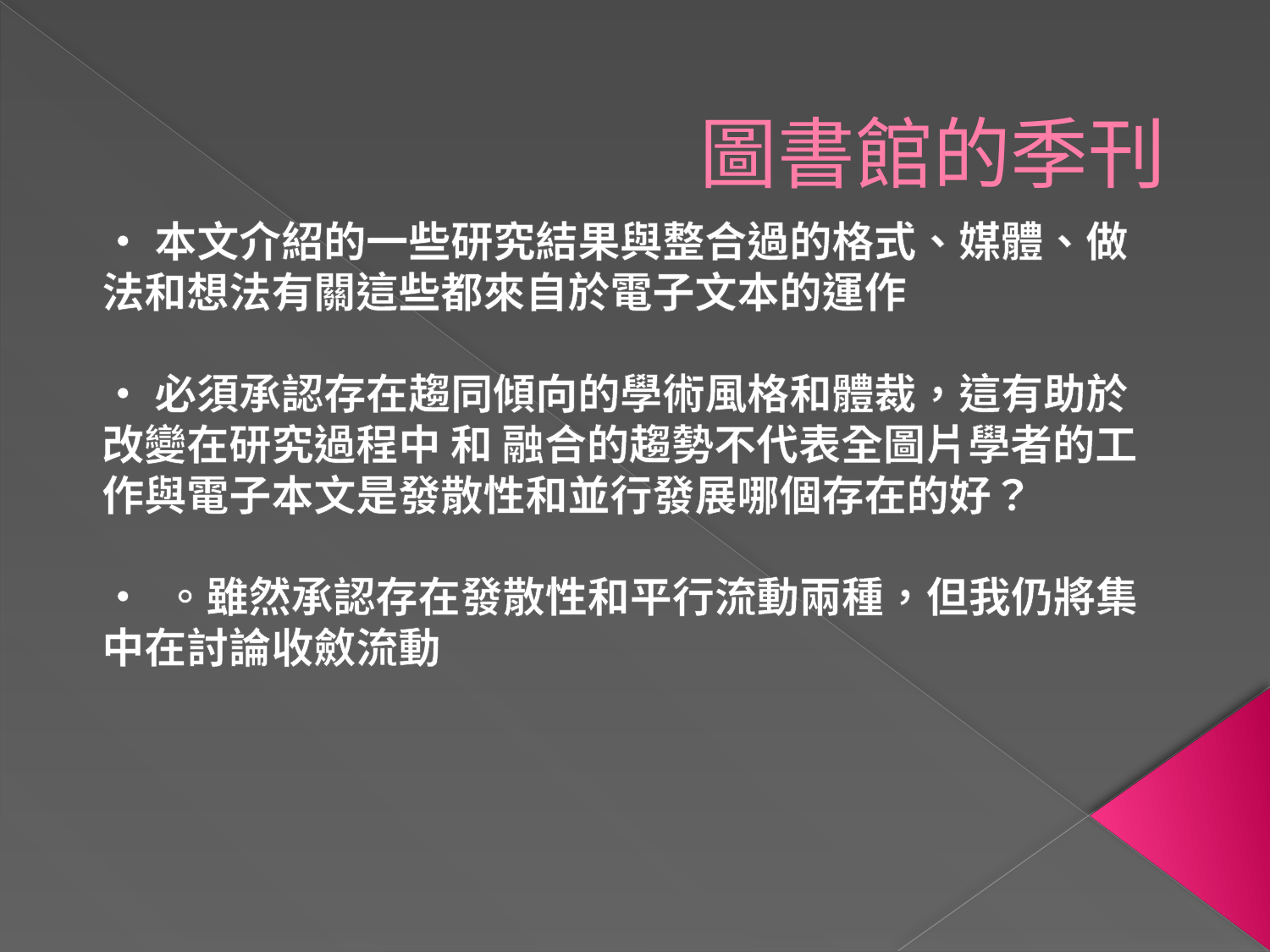

# 圖書館的季刊
•本文介紹的一些研究結果與整合過的格式、媒體、做法和想法有關這些都來自於電子文本的運作

•必須承認存在趨同傾向的學術風格和體裁，這有助於改變在研究過程中 和 融合的趨勢不代表全圖片學者的工作與電子本文是發散性和並行發展哪個存在的好？

• 。雖然承認存在發散性和平行流動兩種，但我仍將集中在討論收斂流動